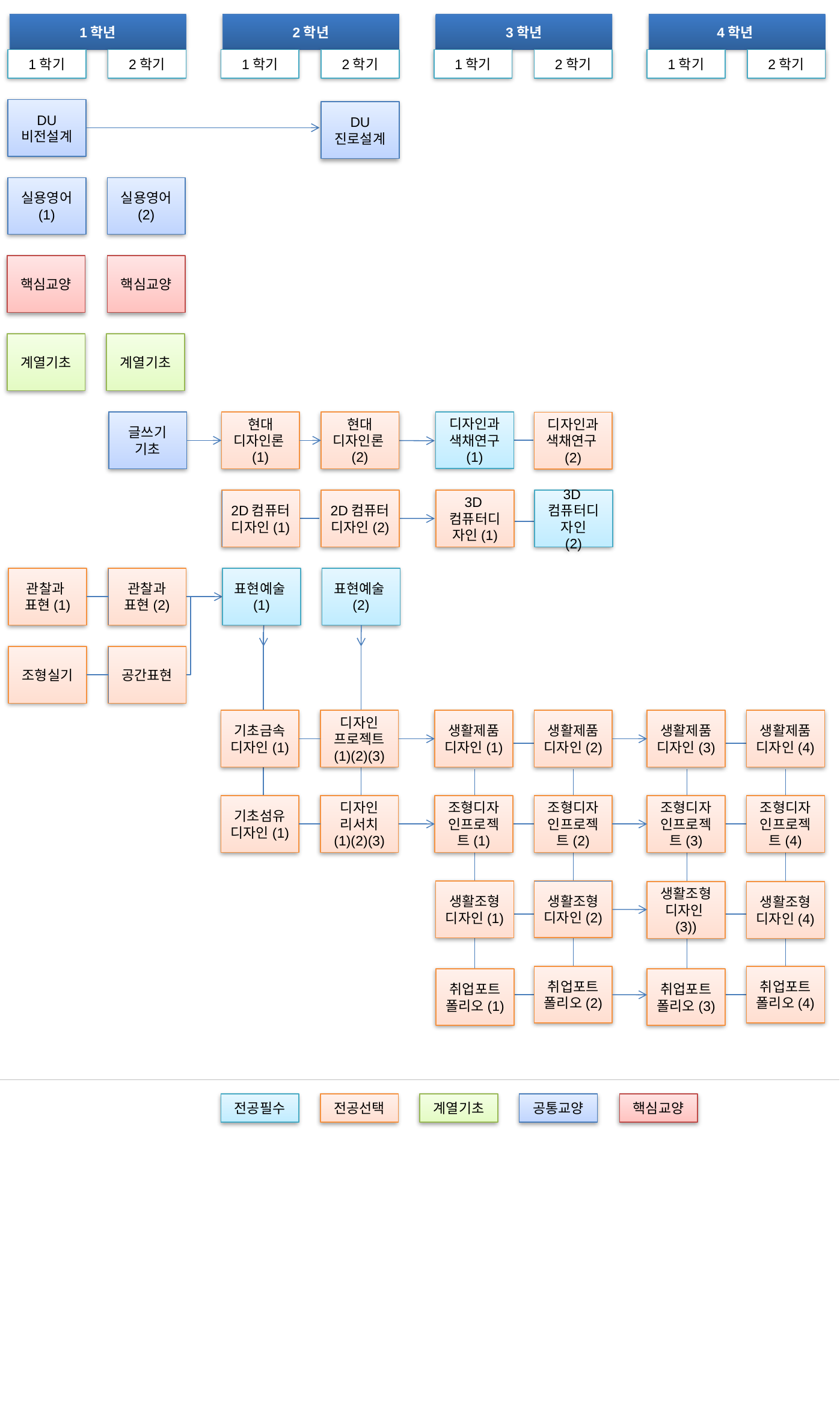

1학년
2학년
3학년
4학년
1학기
2학기
1학기
2학기
1학기
2학기
1학기
2학기
DU
비전설계
DU
진로설계
실용영어
(1)
실용영어
(2)
핵심교양
핵심교양
계열기초
계열기초
디자인과
색채연구
(1)
글쓰기
기초
현대
디자인론(1)
현대
디자인론(2)
디자인과
색채연구(2)
2D컴퓨터
디자인(1)
2D컴퓨터
디자인(2)
3D컴퓨터디자인(1)
3D컴퓨터디자인
(2)
관찰과
표현(1)
관찰과
표현(2)
표현예술(1)
표현예술(2)
조형실기
공간표현
기초금속디자인(1)
디자인
프로젝트
(1)(2)(3)
생활제품디자인(1)
생활제품디자인(2)
생활제품디자인(3)
생활제품디자인(4)
기초섬유디자인(1)
디자인
리서치
(1)(2)(3)
조형디자인프로젝트(1)
조형디자인프로젝트(2)
조형디자인프로젝트(3)
조형디자인프로젝트(4)
생활조형디자인(2)
생활조형
디자인(1)
생활조형디자인(3))
생활조형디자인(4)
취업포트
폴리오(2)
취업포트
폴리오(4)
취업포트
폴리오(1)
취업포트
폴리오(3)
전공필수
전공선택
계열기초
공통교양
핵심교양